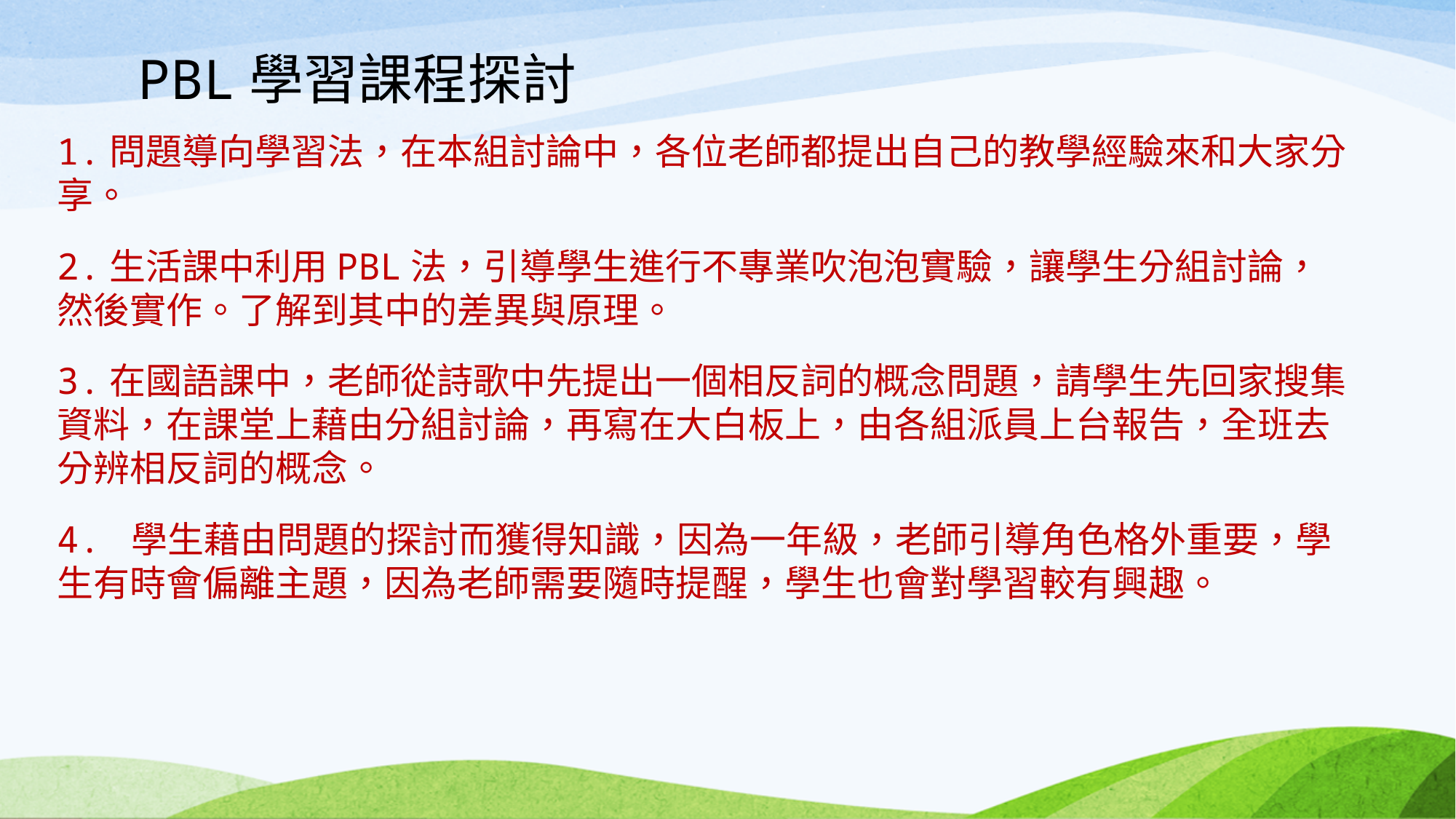

# PBL學習課程探討
1.問題導向學習法，在本組討論中，各位老師都提出自己的教學經驗來和大家分享。
2.生活課中利用PBL法，引導學生進行不專業吹泡泡實驗，讓學生分組討論，然後實作。了解到其中的差異與原理。
3.在國語課中，老師從詩歌中先提出一個相反詞的概念問題，請學生先回家搜集資料，在課堂上藉由分組討論，再寫在大白板上，由各組派員上台報告，全班去分辨相反詞的概念。
4. 學生藉由問題的探討而獲得知識，因為一年級，老師引導角色格外重要，學生有時會偏離主題，因為老師需要隨時提醒，學生也會對學習較有興趣。